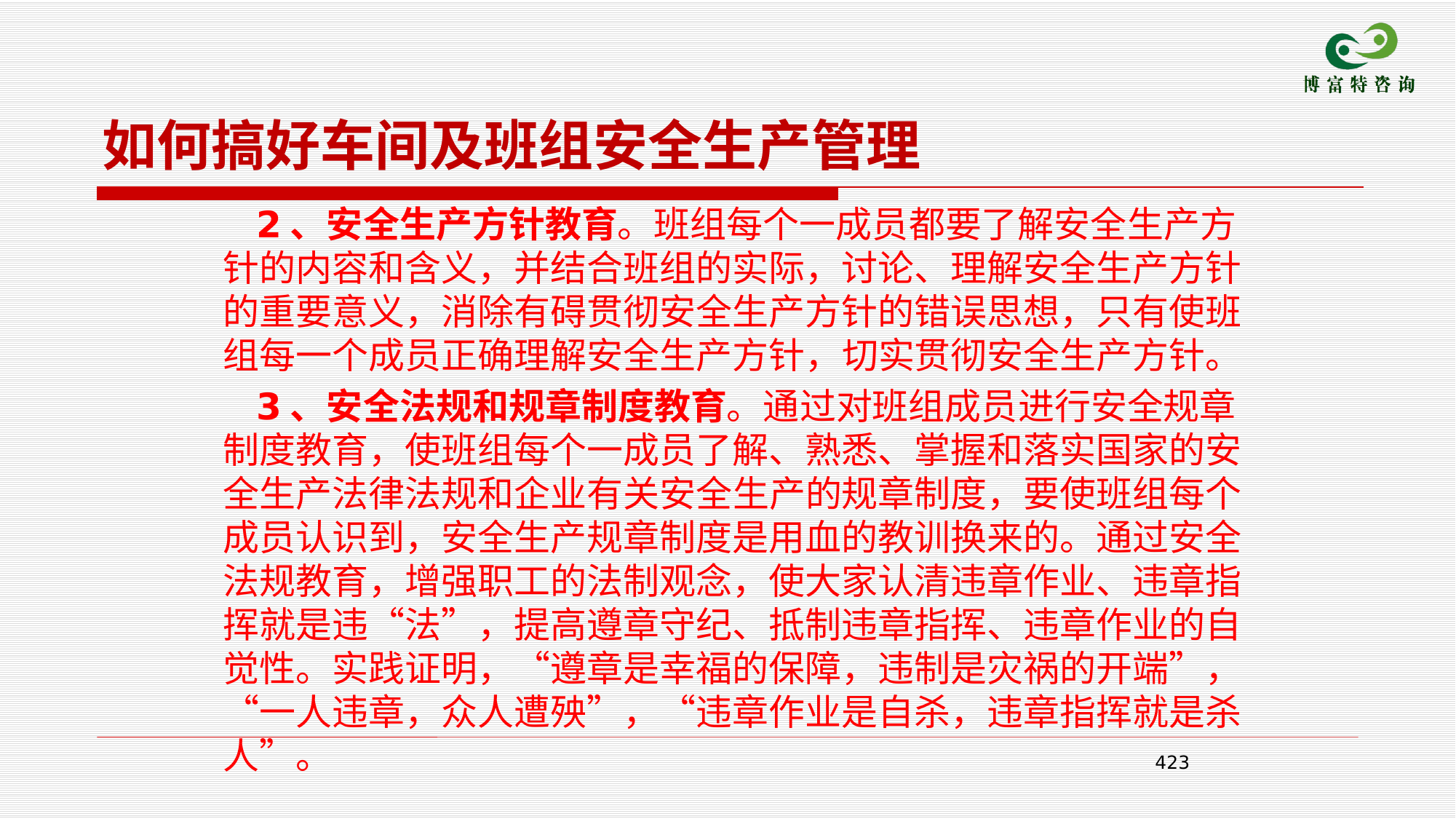

如何搞好车间及班组安全生产管理
       2、安全生产方针教育。班组每个一成员都要了解安全生产方针的内容和含义，并结合班组的实际，讨论、理解安全生产方针的重要意义，消除有碍贯彻安全生产方针的错误思想，只有使班组每一个成员正确理解安全生产方针，切实贯彻安全生产方针。
       3、安全法规和规章制度教育。通过对班组成员进行安全规章制度教育，使班组每个一成员了解、熟悉、掌握和落实国家的安全生产法律法规和企业有关安全生产的规章制度，要使班组每个成员认识到，安全生产规章制度是用血的教训换来的。通过安全法规教育，增强职工的法制观念，使大家认清违章作业、违章指挥就是违“法”，提高遵章守纪、抵制违章指挥、违章作业的自觉性。实践证明，“遵章是幸福的保障，违制是灾祸的开端”，“一人违章，众人遭殃”，“违章作业是自杀，违章指挥就是杀人”。

423